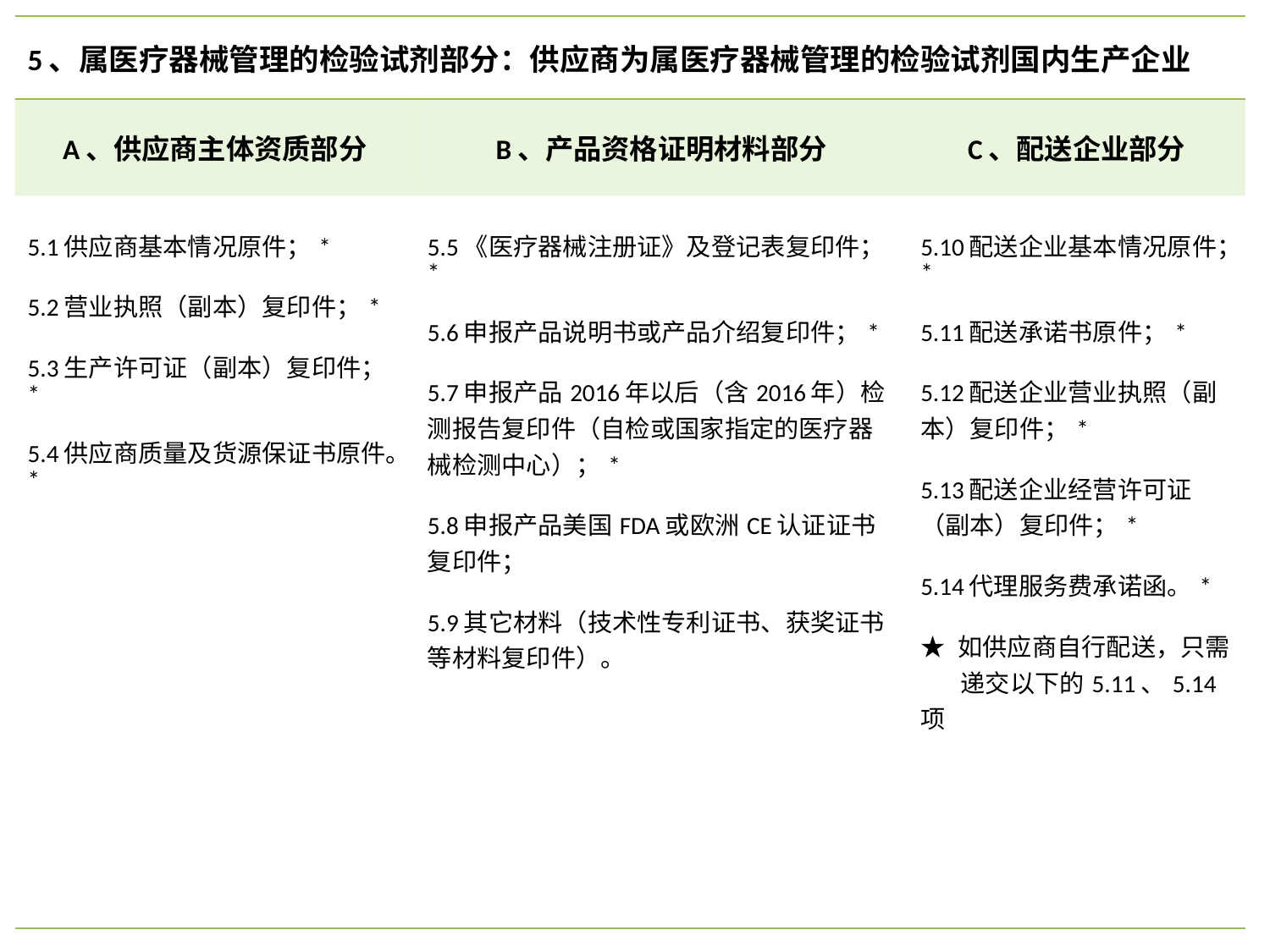

| 5、属医疗器械管理的检验试剂部分：供应商为属医疗器械管理的检验试剂国内生产企业 |  |  |
| --- | --- | --- |
| A、供应商主体资质部分 | B、产品资格证明材料部分 | C、配送企业部分 |
| 5.1供应商基本情况原件；\* 5.2营业执照（副本）复印件；\* 5.3生产许可证（副本）复印件；\* 5.4供应商质量及货源保证书原件。\* | 5.5《医疗器械注册证》及登记表复印件；\* 5.6申报产品说明书或产品介绍复印件；\* 5.7申报产品2016年以后（含2016年）检测报告复印件（自检或国家指定的医疗器械检测中心）；\* 5.8申报产品美国FDA或欧洲CE认证证书复印件； 5.9其它材料（技术性专利证书、获奖证书等材料复印件）。 | 5.10配送企业基本情况原件；\* 5.11配送承诺书原件；\* 5.12配送企业营业执照（副本）复印件；\* 5.13配送企业经营许可证（副本）复印件；\* 5.14代理服务费承诺函。\* ★ 如供应商自行配送，只需 递交以下的5.11、5.14项 |